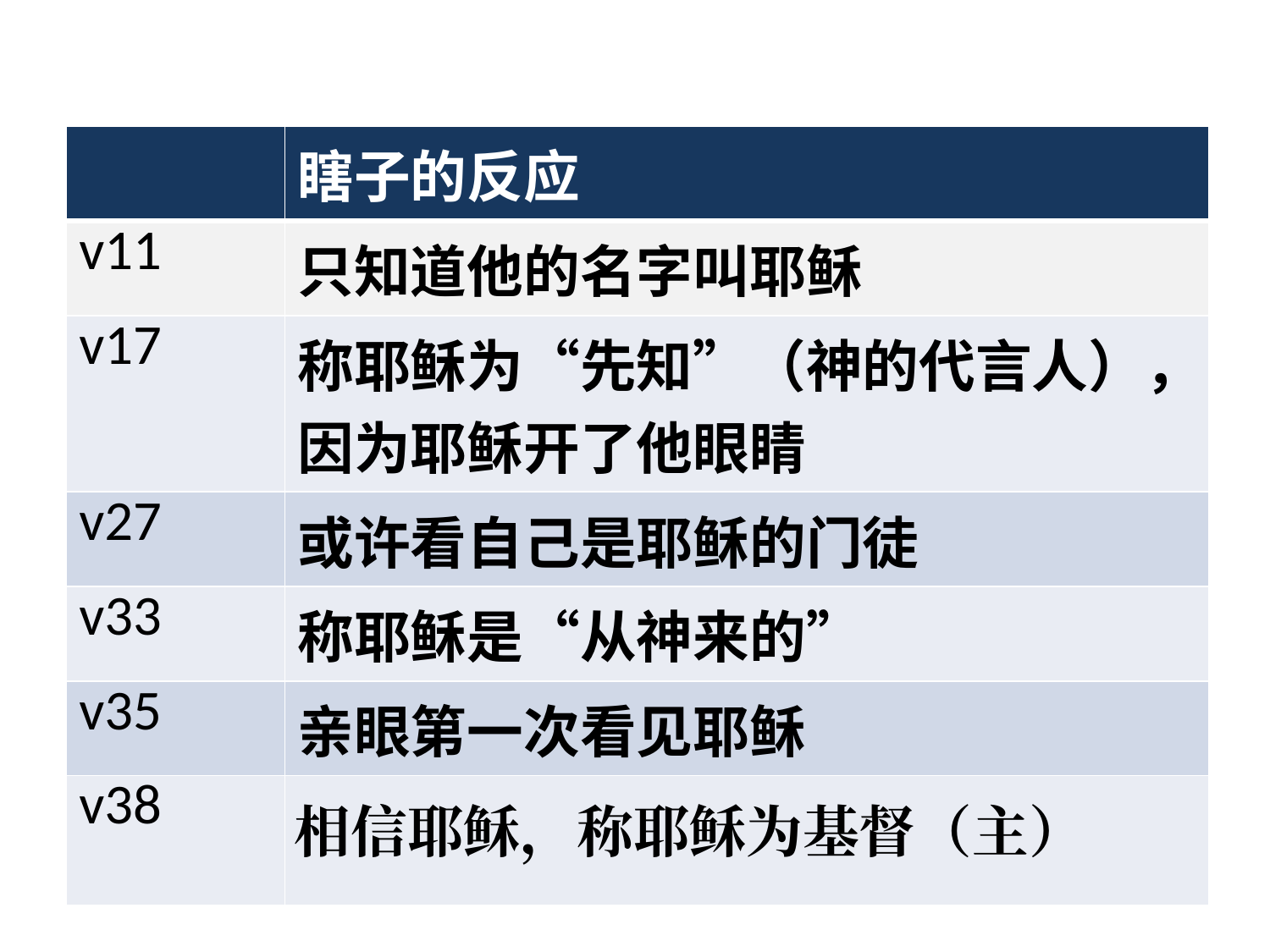

|  | 瞎子的反应 |
| --- | --- |
| v11 | 只知道他的名字叫耶稣 |
| v17 | 称耶稣为“先知”（神的代言人），因为耶稣开了他眼睛 |
| v27 | 或许看自己是耶稣的门徒 |
| v33 | 称耶稣是“从神来的” |
| v35 | 亲眼第一次看见耶稣 |
| v38 | 相信耶稣，称耶稣为基督（主） |